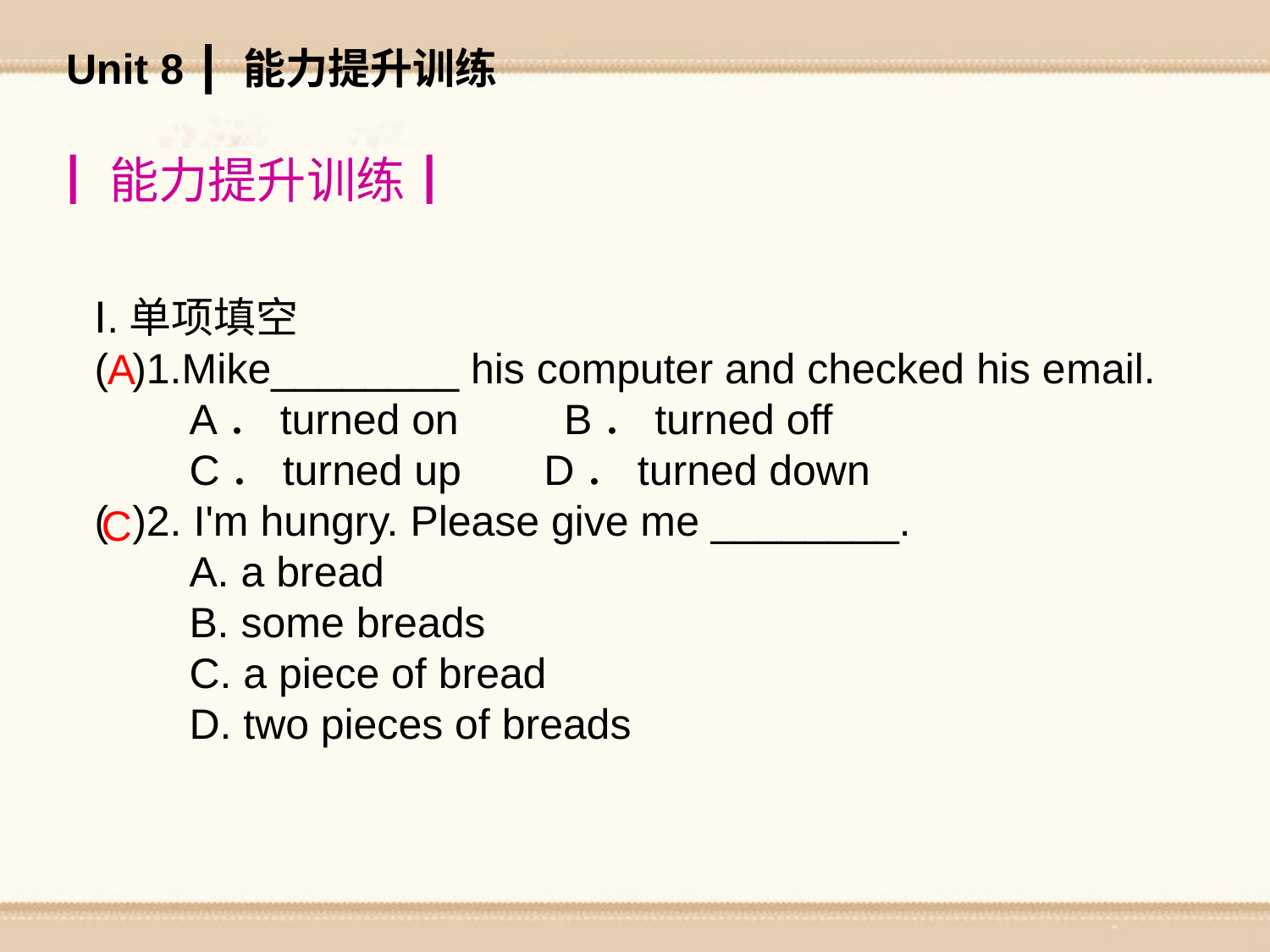

Unit 8 ┃ 能力提升训练
┃能力提升训练┃

Ⅰ.单项填空
(  )1.Mike________ his computer and checked his e­mail.
        A．turned on　　B．turned off
        C．turned up       D．turned down
(  )2. I'm hungry. Please give me ________.
        A. a bread
        B. some breads
        C. a piece of bread
        D. two pieces of breads
A
 C